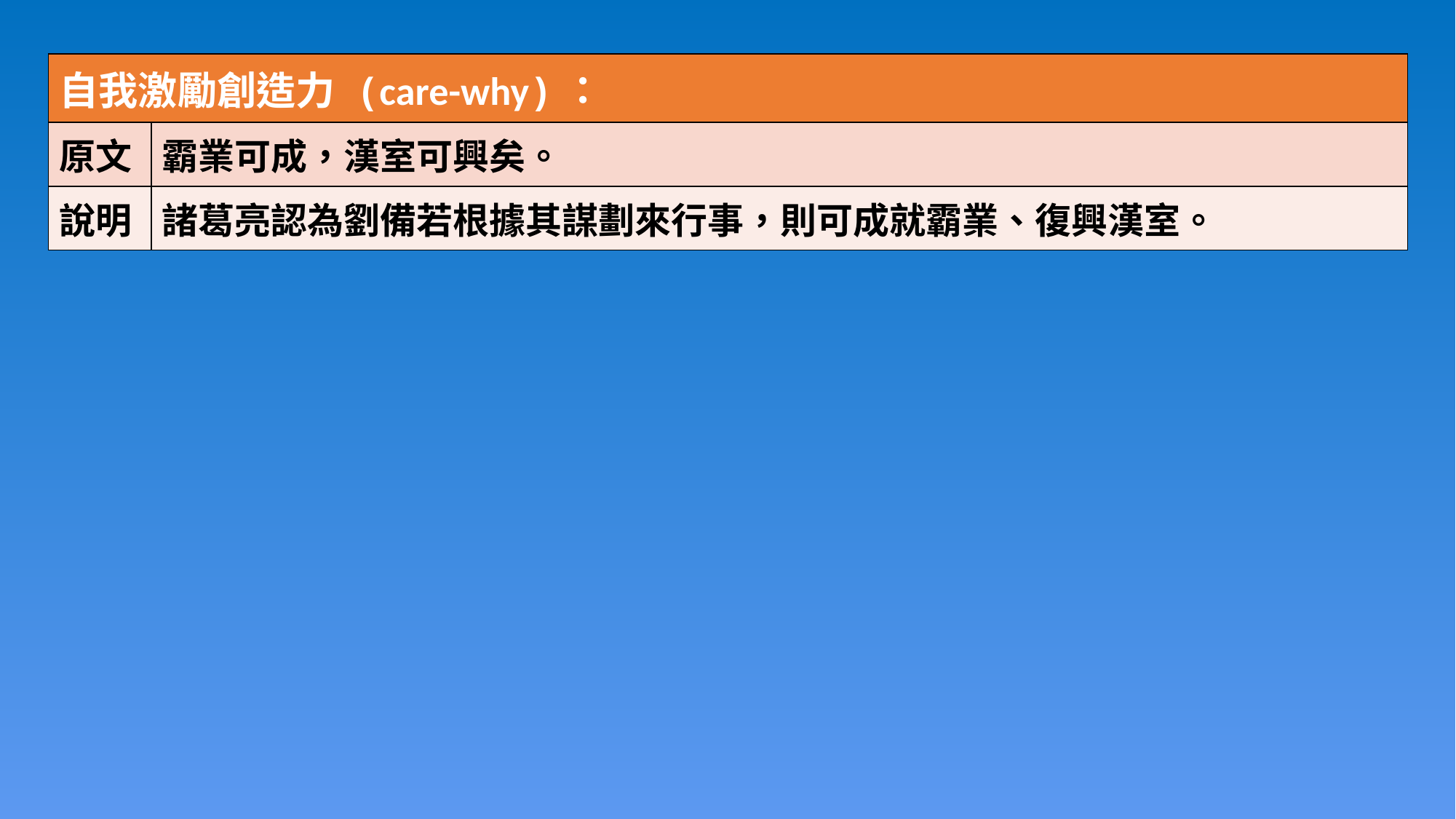

| 自我激勵創造力 (care-why)： |  |
| --- | --- |
| 原文 | 霸業可成，漢室可興矣。 |
| 說明 | 諸葛亮認為劉備若根據其謀劃來行事，則可成就霸業、復興漢室。 |